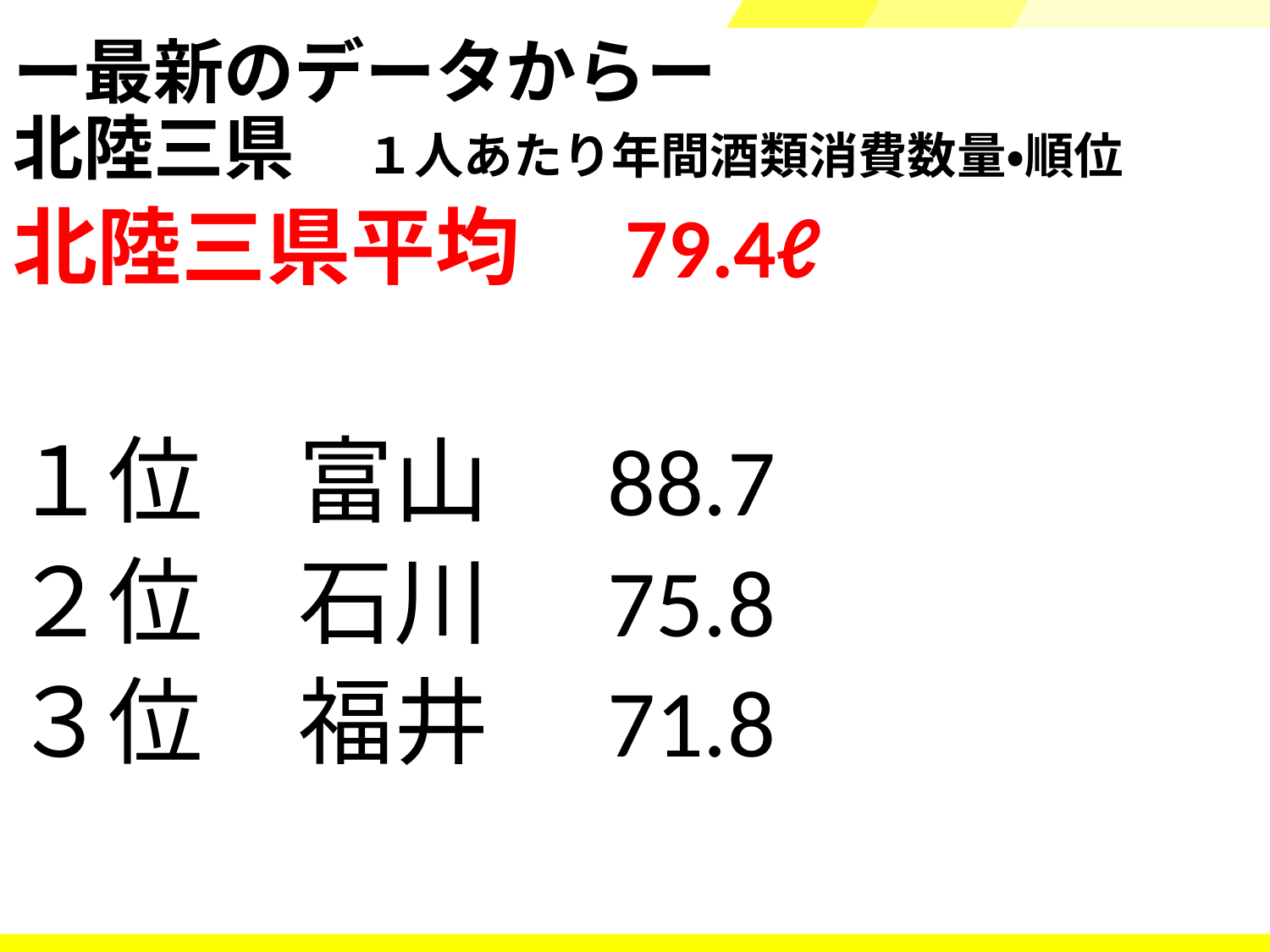

# ー最新のデータからー 北陸三県　１人あたり年間酒類消費数量・順位
北陸三県平均　79.4ℓ

１位　富山　88.7
２位　石川　75.8
３位　福井　71.8